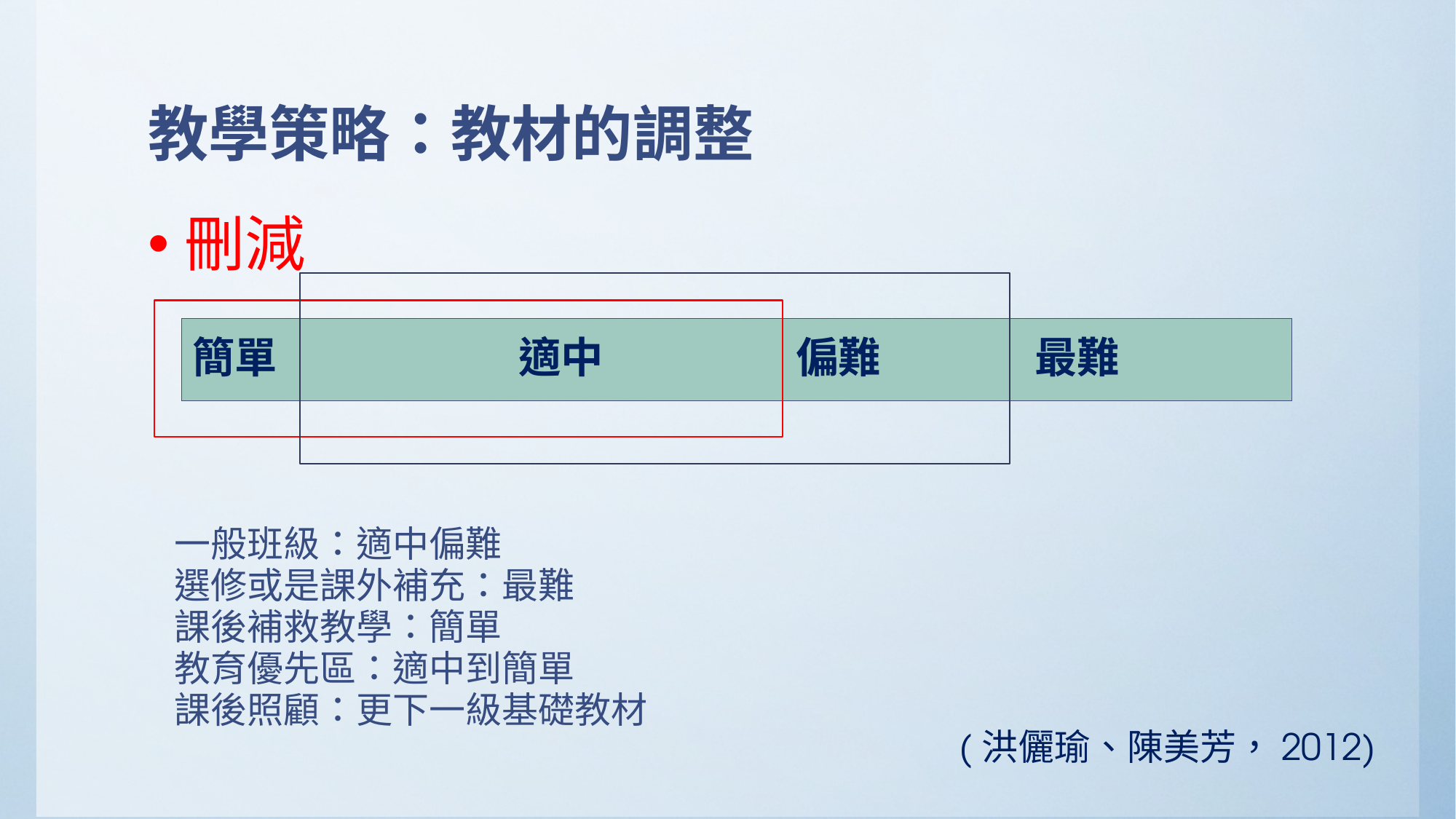

# 教學策略：教材的調整
刪減

| 簡單 適中 偏難 最難 |
| --- |
一般班級：適中偏難
選修或是課外補充：最難
課後補救教學：簡單
教育優先區：適中到簡單
課後照顧：更下一級基礎教材
(洪儷瑜、陳美芳，2012)